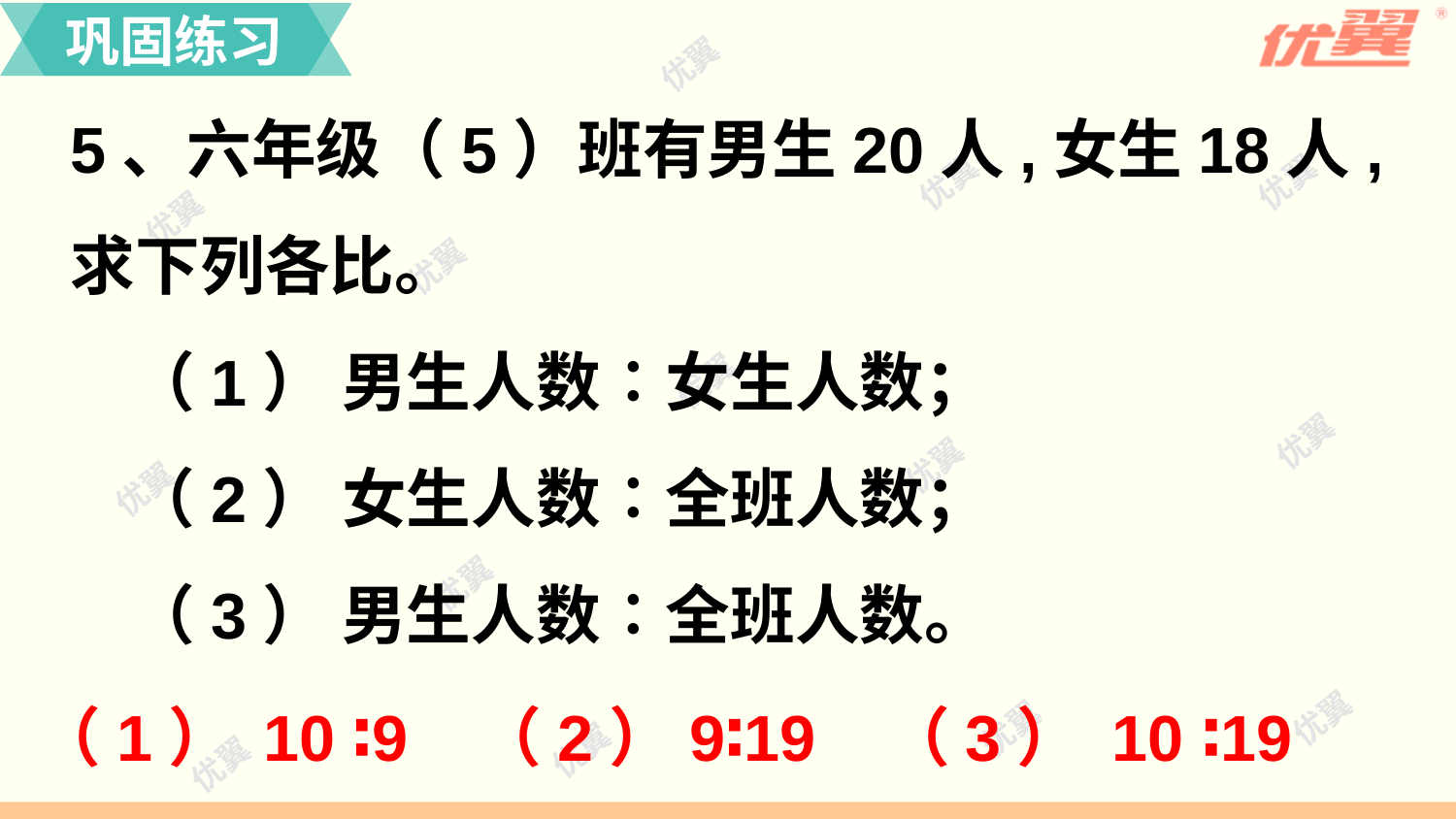

巩固练习

5、六年级（5）班有男生20人,女生18人,求下列各比。
   （1） 男生人数∶女生人数；
   （2） 女生人数∶全班人数；
   （3） 男生人数∶全班人数。
 （1） 10 ∶9   （2）9∶19   （3） 10 ∶19